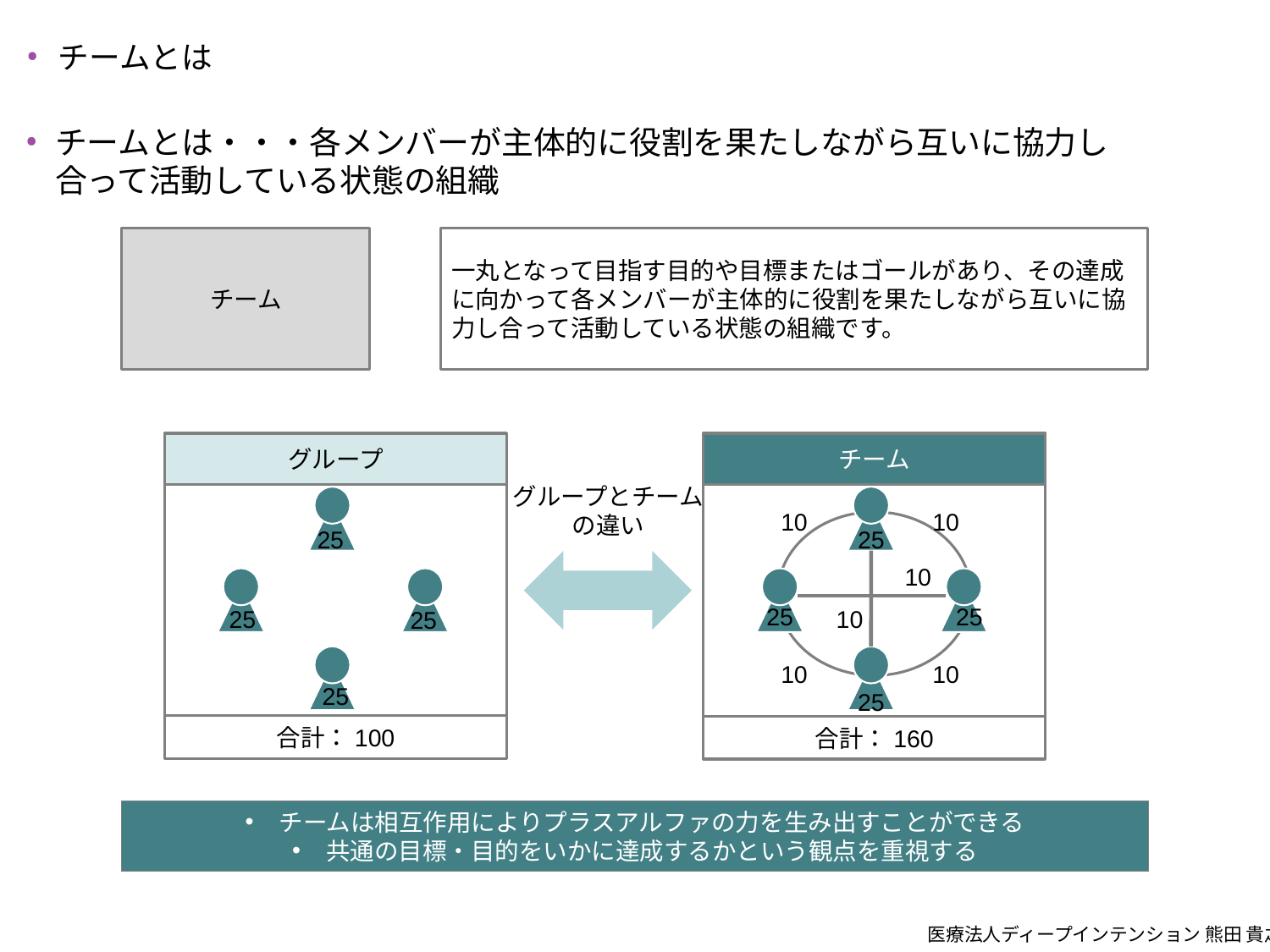

61
チームとは
チームとは・・・各メンバーが主体的に役割を果たしながら互いに協力し合って活動している状態の組織
一丸となって目指す目的や目標またはゴールがあり、その達成に向かって各メンバーが主体的に役割を果たしながら互いに協力し合って活動している状態の組織です。
チーム
グループ
チーム

グループとチーム
の違い

10
10

25
25

10

25
25
25
10
25

10
10
25
25
合計：100
合計：160
チームは相互作用によりプラスアルファの力を生み出すことができる
共通の目標・目的をいかに達成するかという観点を重視する
医療法人ディープインテンション 熊田 貴之